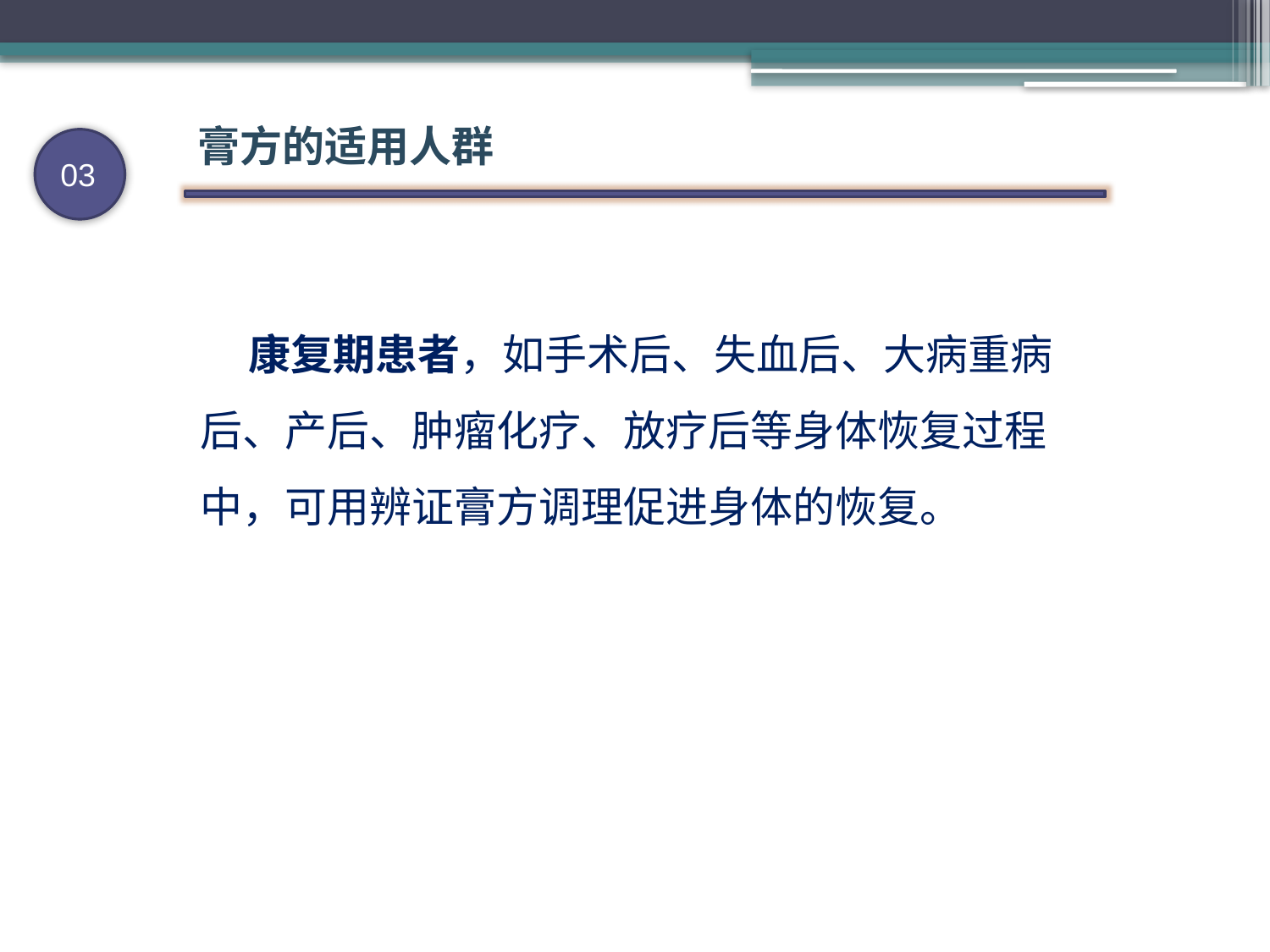

膏方的适用人群
03

    康复期患者，如手术后、失血后、大病重病后、产后、肿瘤化疗、放疗后等身体恢复过程中，可用辨证膏方调理促进身体的恢复。